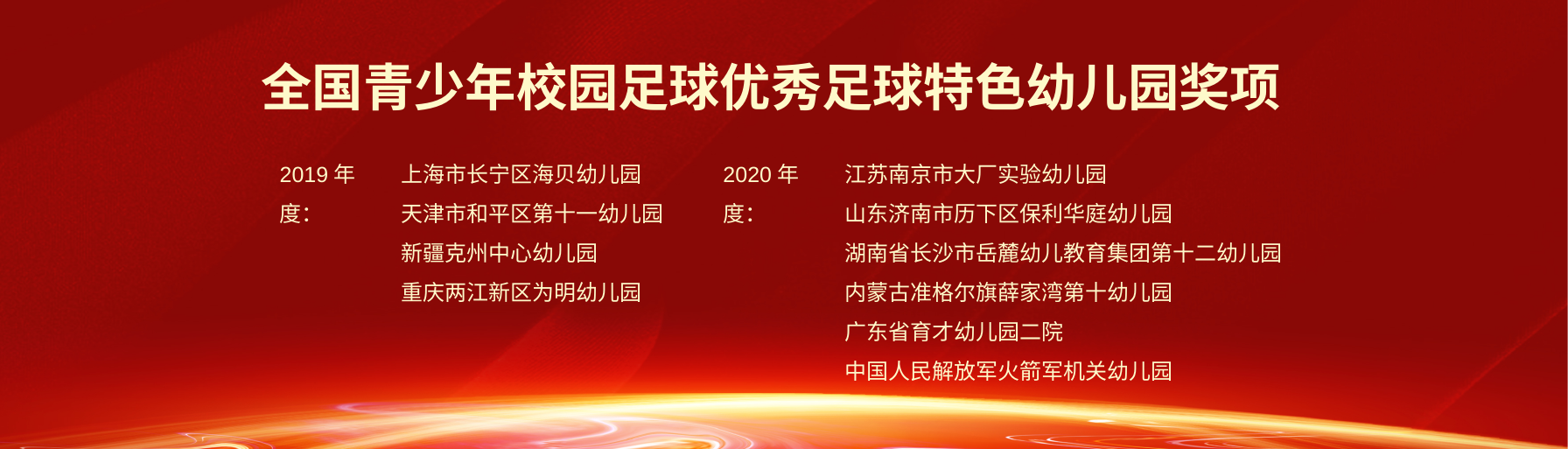

全国青少年校园足球优秀足球特色幼儿园奖项
2019年度：
上海市长宁区海贝幼儿园
天津市和平区第十一幼儿园
新疆克州中心幼儿园
重庆两江新区为明幼儿园
2020年度：
江苏南京市大厂实验幼儿园
山东济南市历下区保利华庭幼儿园
湖南省长沙市岳麓幼儿教育集团第十二幼儿园
内蒙古准格尔旗薛家湾第十幼儿园
广东省育才幼儿园二院
中国人民解放军火箭军机关幼儿园